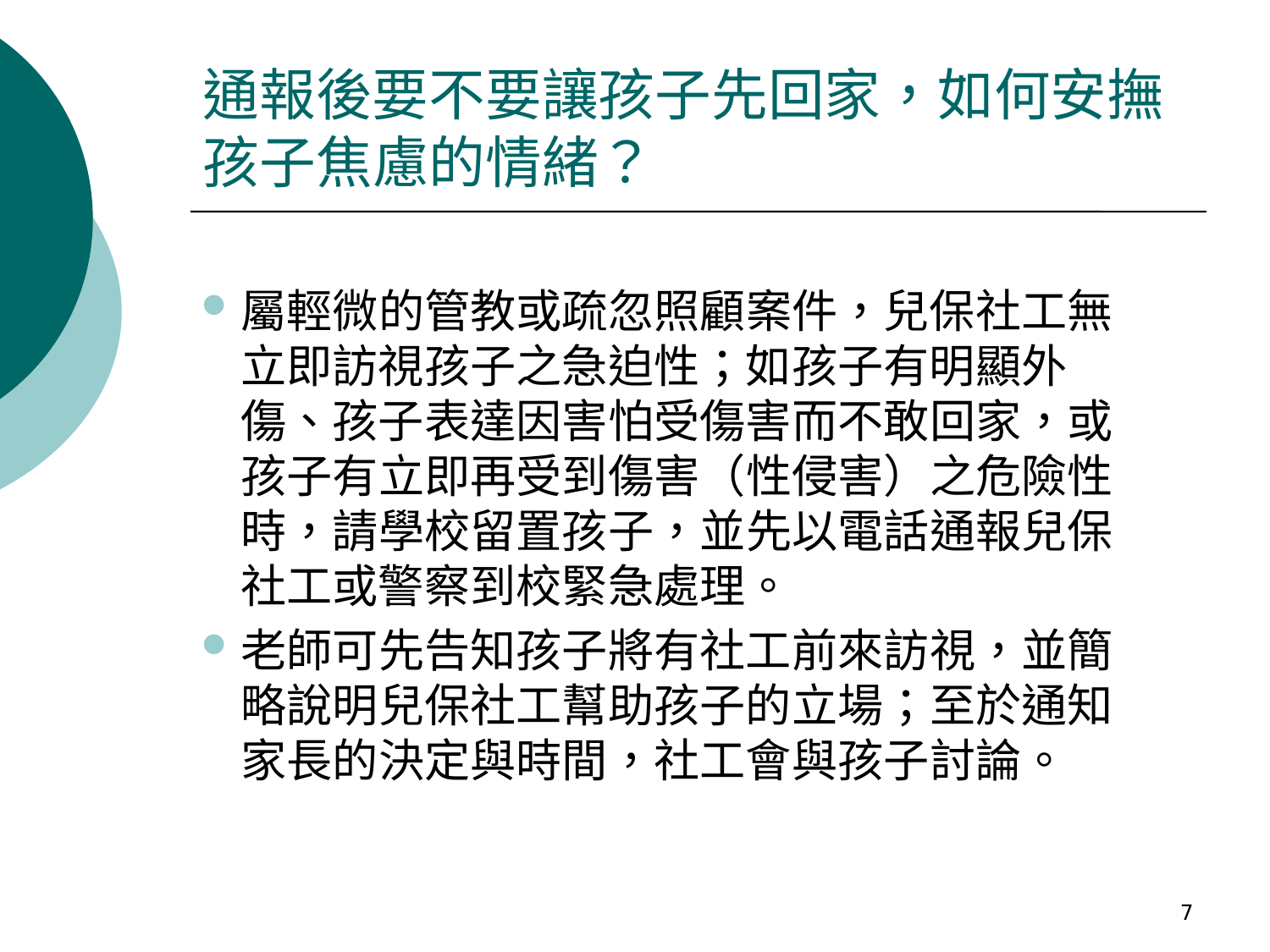

# 通報後要不要讓孩子先回家，如何安撫孩子焦慮的情緒？
屬輕微的管教或疏忽照顧案件，兒保社工無立即訪視孩子之急迫性；如孩子有明顯外傷、孩子表達因害怕受傷害而不敢回家，或孩子有立即再受到傷害（性侵害）之危險性時，請學校留置孩子，並先以電話通報兒保社工或警察到校緊急處理。
老師可先告知孩子將有社工前來訪視，並簡略說明兒保社工幫助孩子的立場；至於通知家長的決定與時間，社工會與孩子討論。

7